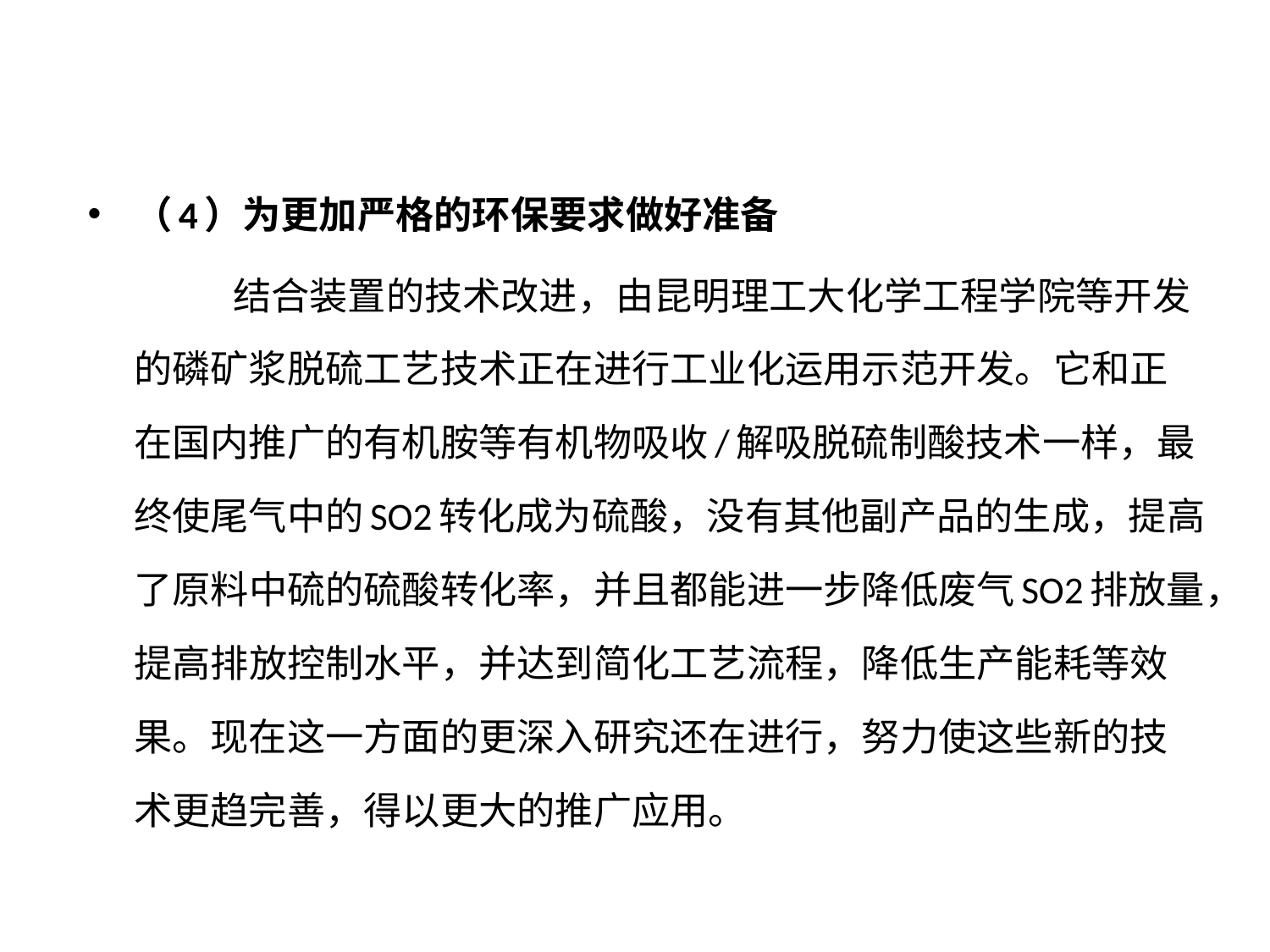

（4）为更加严格的环保要求做好准备
                结合装置的技术改进，由昆明理工大化学工程学院等开发的磷矿浆脱硫工艺技术正在进行工业化运用示范开发。它和正在国内推广的有机胺等有机物吸收/解吸脱硫制酸技术一样，最终使尾气中的SO2转化成为硫酸，没有其他副产品的生成，提高了原料中硫的硫酸转化率，并且都能进一步降低废气SO2排放量，提高排放控制水平，并达到简化工艺流程，降低生产能耗等效果。现在这一方面的更深入研究还在进行，努力使这些新的技术更趋完善，得以更大的推广应用。